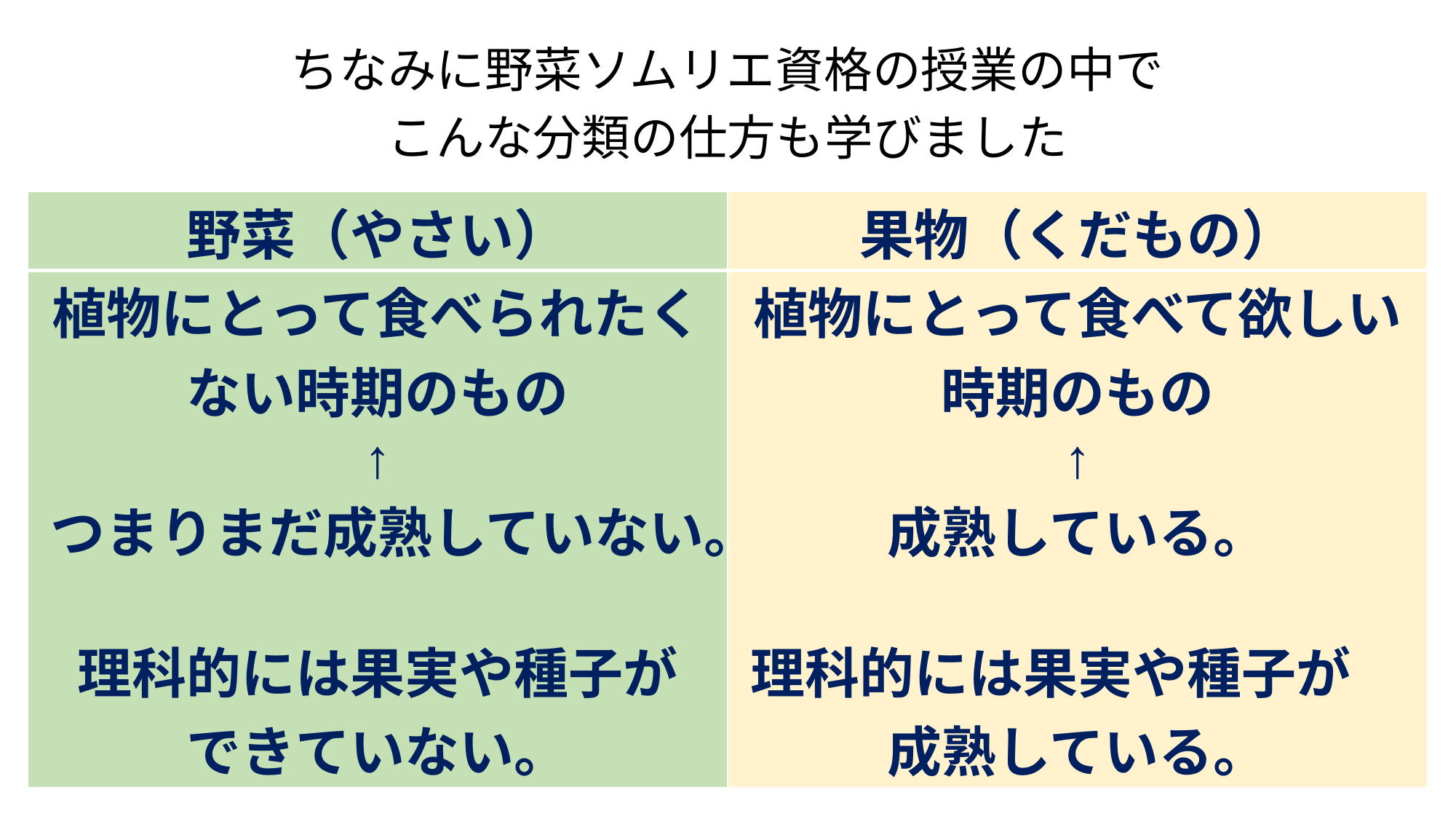

ちなみに野菜ソムリエ資格の授業の中で
こんな分類の仕方も学びました

| 野菜（やさい） | 果物（くだもの） |
| --- | --- |
| 植物にとって食べられたくない時期のもの ↑ つまりまだ成熟していない。   理科的には果実や種子が できていない。 | 植物にとって食べて欲しい時期のもの ↑ 成熟している。   理科的には果実や種子が　成熟している。 |